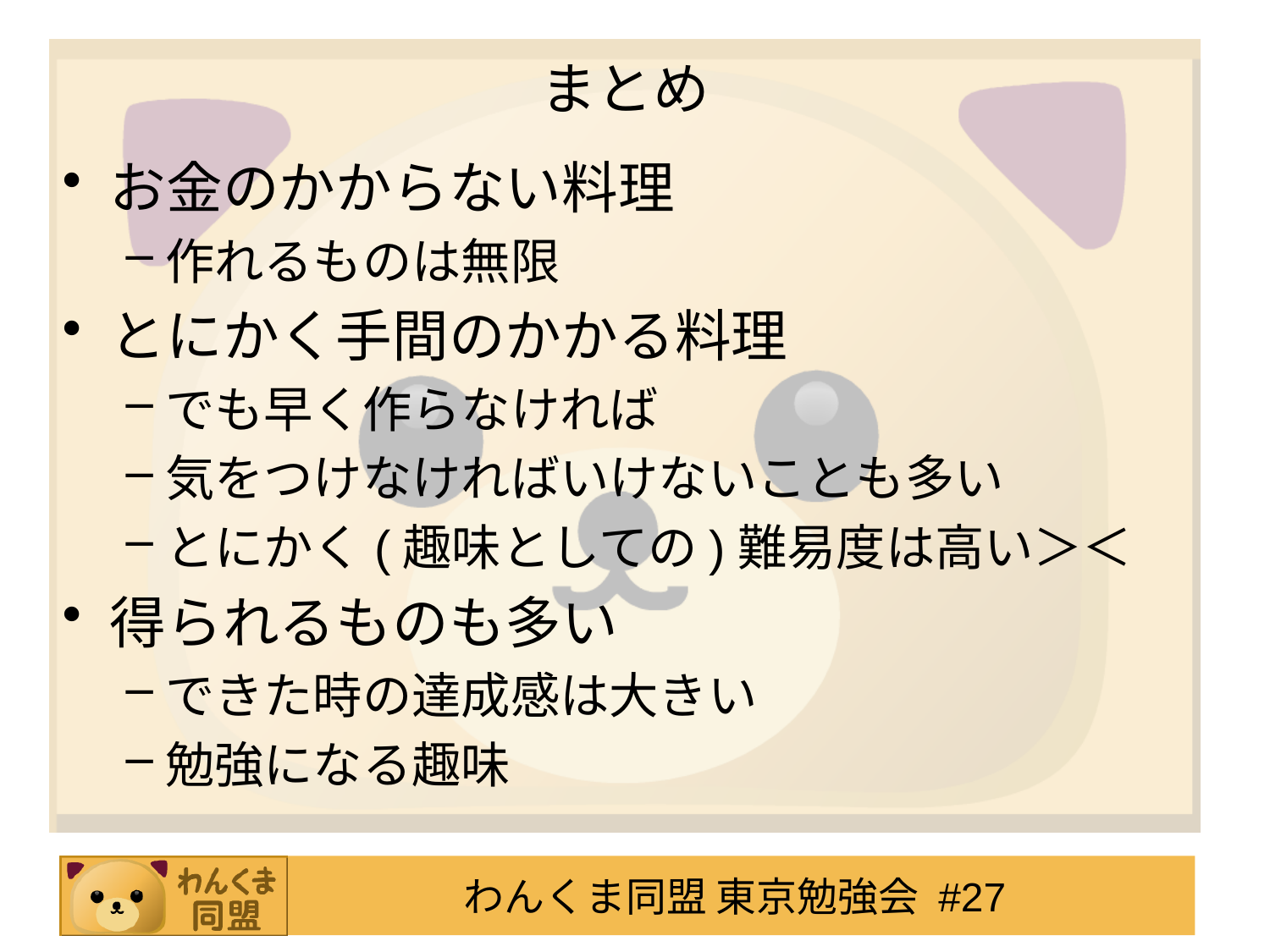

# まとめ
お金のかからない料理
作れるものは無限
とにかく手間のかかる料理
でも早く作らなければ
気をつけなければいけないことも多い
とにかく(趣味としての)難易度は高い＞＜
得られるものも多い
できた時の達成感は大きい
勉強になる趣味